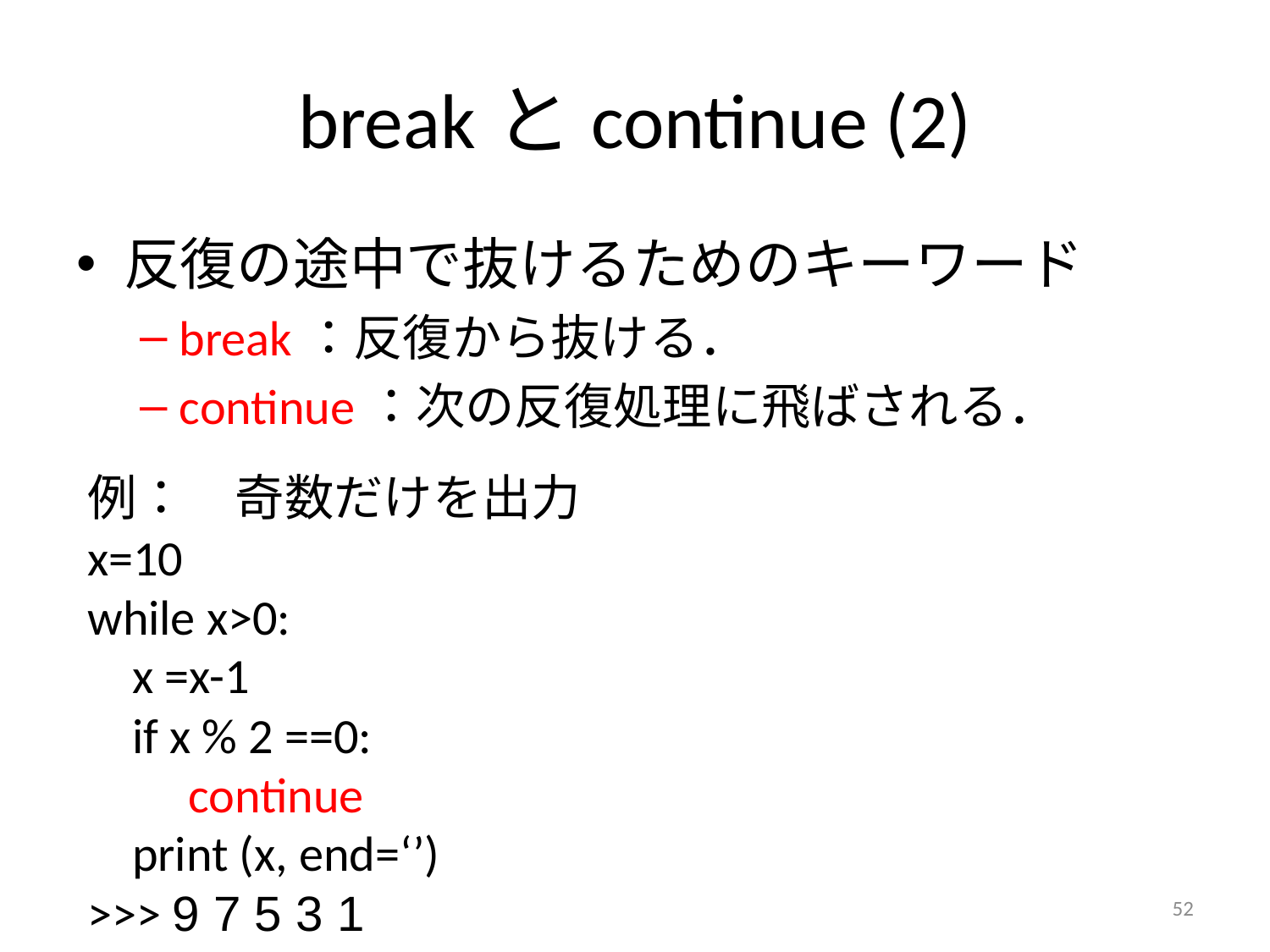

# breakとcontinue (2)
反復の途中で抜けるためのキーワード
break：反復から抜ける．
continue：次の反復処理に飛ばされる．
例：　奇数だけを出力
x=10
while x>0:
    x =x-1
    if x % 2 ==0:
         continue
    print (x, end=‘’)
>>> 9 7 5 3 1
52